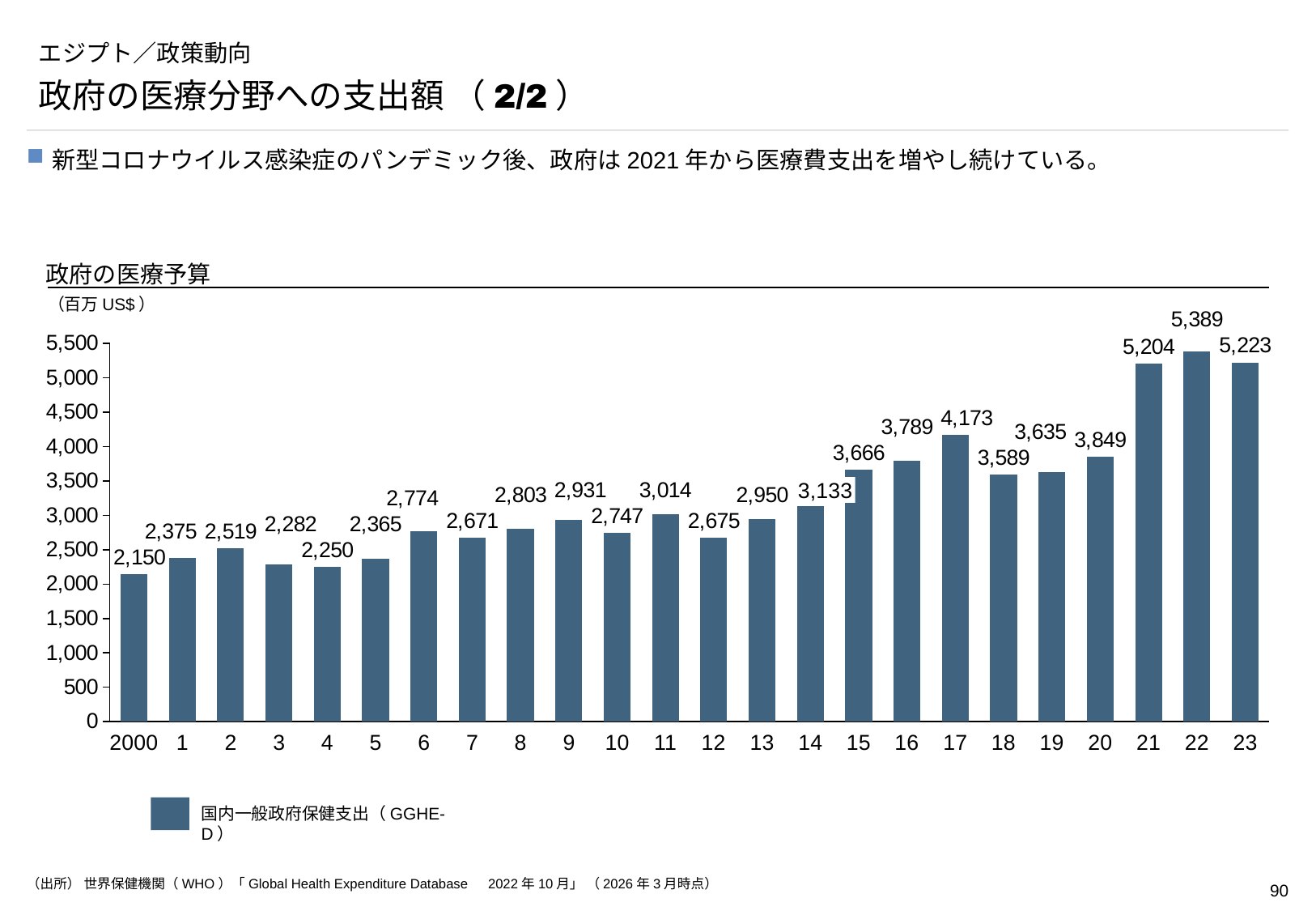

# エジプト／政策動向
政府の医療分野への支出額 （2/2）
新型コロナウイルス感染症のパンデミック後、政府は2021年から医療費支出を増やし続けている。
政府の医療予算

### Chart

| Category |  |
|---|---|
（百万US$）
3,133
3
4
5
6
7
8
9
10
11
12
13
14
15
16
17
18
19
20
21
22
23
2000
1
2

国内一般政府保健支出（GGHE-D）
（出所） 世界保健機関（WHO）「Global Health Expenditure Database　2022年10月」 （2026年3月時点）